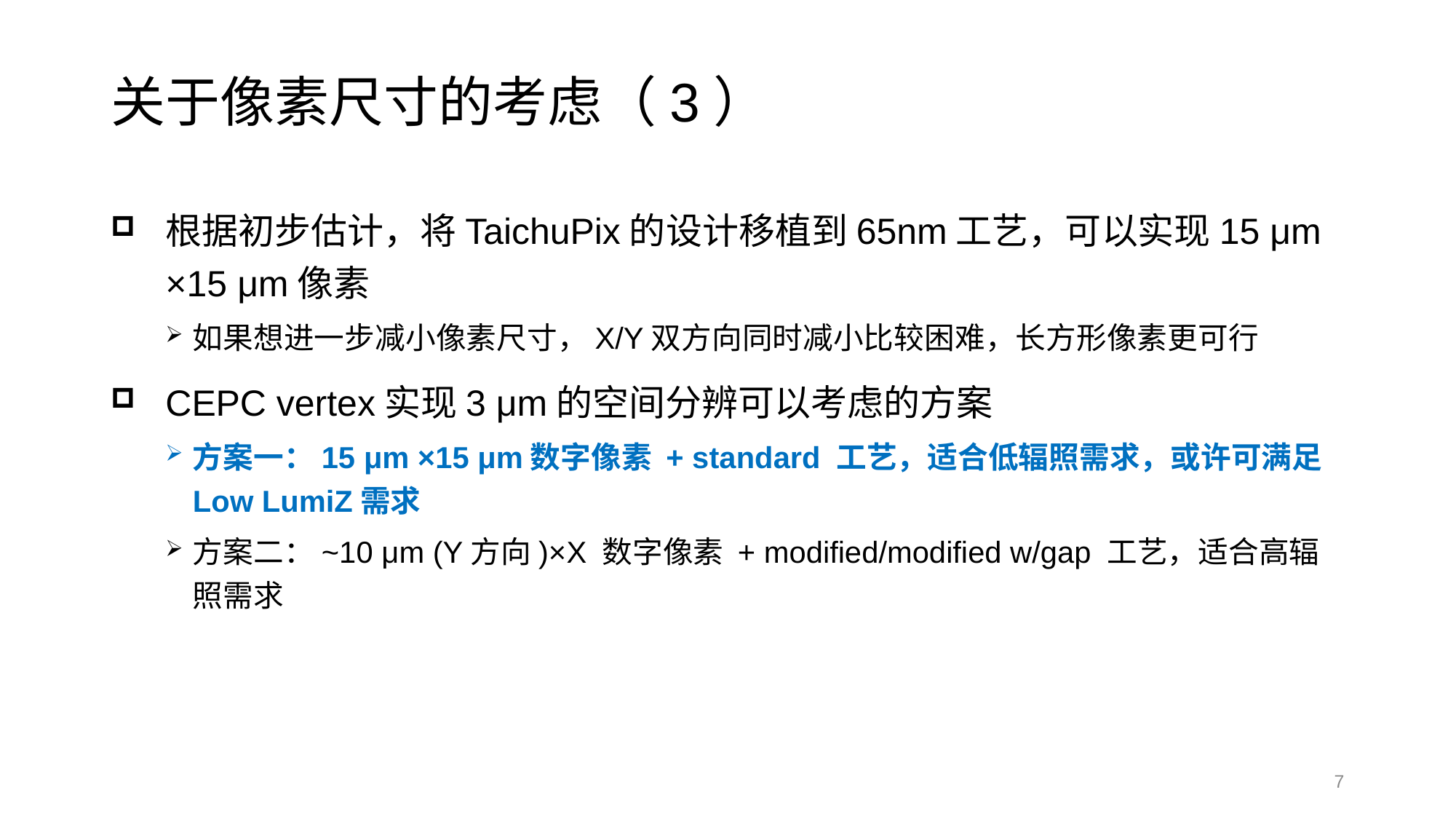

# 关于像素尺寸的考虑（3）
根据初步估计，将TaichuPix的设计移植到65nm工艺，可以实现15 μm ×15 μm像素
如果想进一步减小像素尺寸，X/Y双方向同时减小比较困难，长方形像素更可行
CEPC vertex实现3 μm的空间分辨可以考虑的方案
方案一：15 μm ×15 μm数字像素 + standard 工艺，适合低辐照需求，或许可满足Low LumiZ需求
方案二：~10 μm (Y方向)×X 数字像素 + modified/modified w/gap 工艺，适合高辐照需求

7